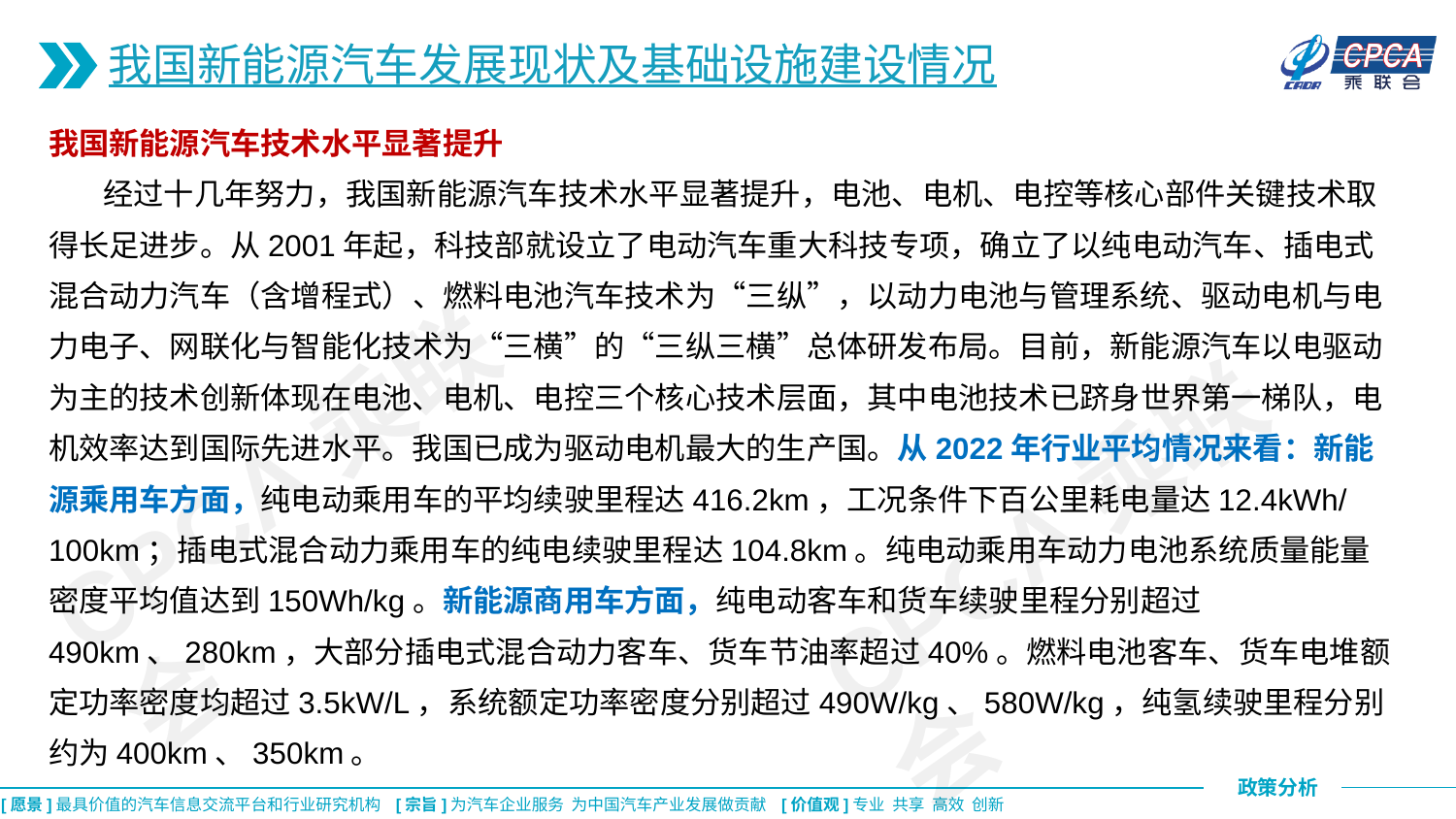

我国新能源汽车发展现状及基础设施建设情况
我国新能源汽车技术水平显著提升
       经过十几年努力，我国新能源汽车技术水平显著提升，电池、电机、电控等核心部件关键技术取得长足进步。从2001年起，科技部就设立了电动汽车重大科技专项，确立了以纯电动汽车、插电式混合动力汽车（含增程式）、燃料电池汽车技术为“三纵”，以动力电池与管理系统、驱动电机与电力电子、网联化与智能化技术为“三横”的“三纵三横”总体研发布局。目前，新能源汽车以电驱动为主的技术创新体现在电池、电机、电控三个核心技术层面，其中电池技术已跻身世界第一梯队，电机效率达到国际先进水平。我国已成为驱动电机最大的生产国。从2022年行业平均情况来看：新能源乘用车方面，纯电动乘用车的平均续驶里程达416.2km，工况条件下百公里耗电量达12.4kWh/100km；插电式混合动力乘用车的纯电续驶里程达104.8km。纯电动乘用车动力电池系统质量能量密度平均值达到150Wh/kg。新能源商用车方面，纯电动客车和货车续驶里程分别超过490km、280km，大部分插电式混合动力客车、货车节油率超过40%。燃料电池客车、货车电堆额定功率密度均超过3.5kW/L，系统额定功率密度分别超过490W/kg、580W/kg，纯氢续驶里程分别约为400km、350km。
CPCA乘联会
CPCA乘联会